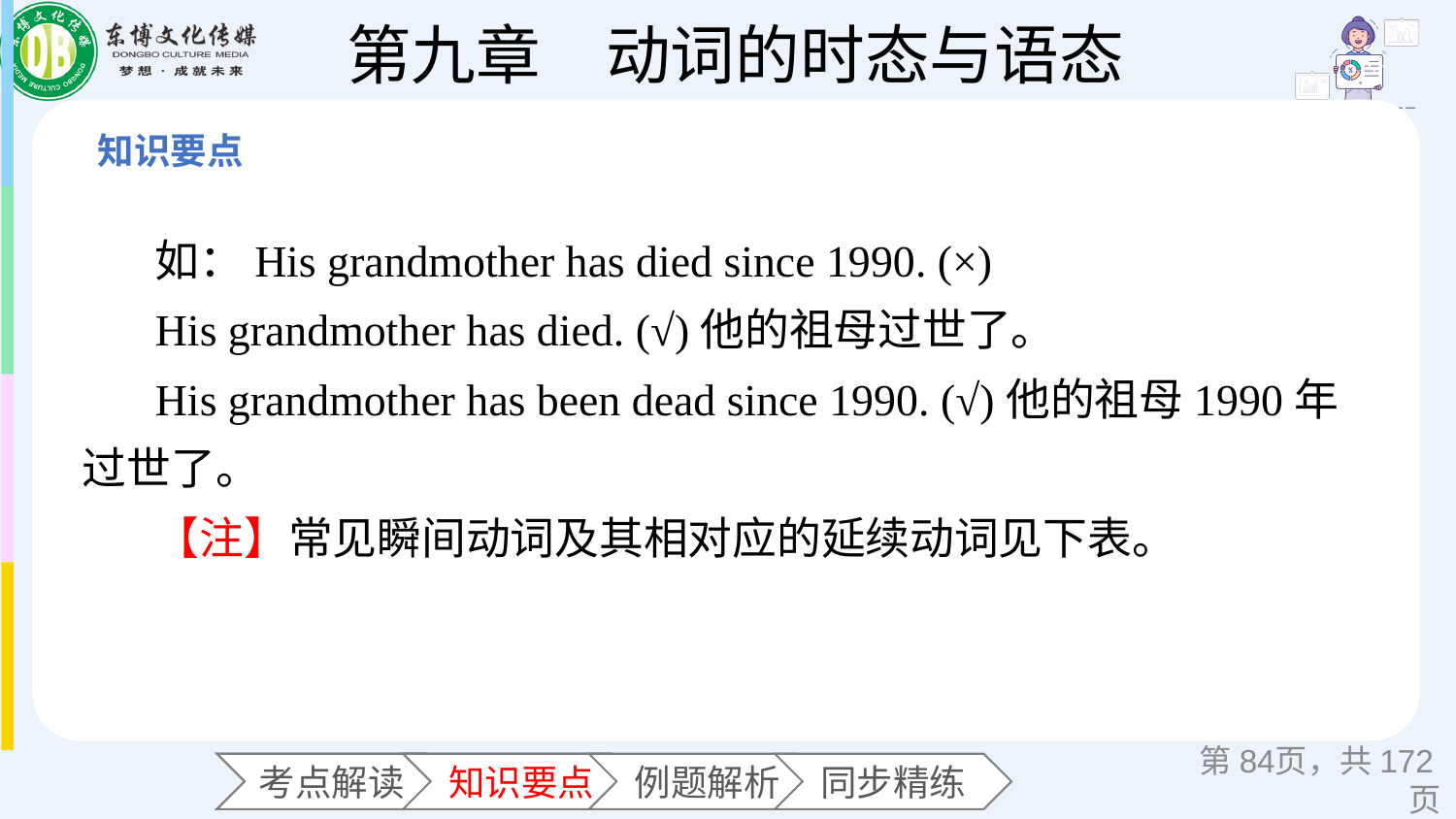

如：His grandmother has died since 1990. (×)
His grandmother has died. (√)他的祖母过世了。
His grandmother has been dead since 1990. (√)他的祖母1990年过世了。
【注】常见瞬间动词及其相对应的延续动词见下表。
第84页，共172页